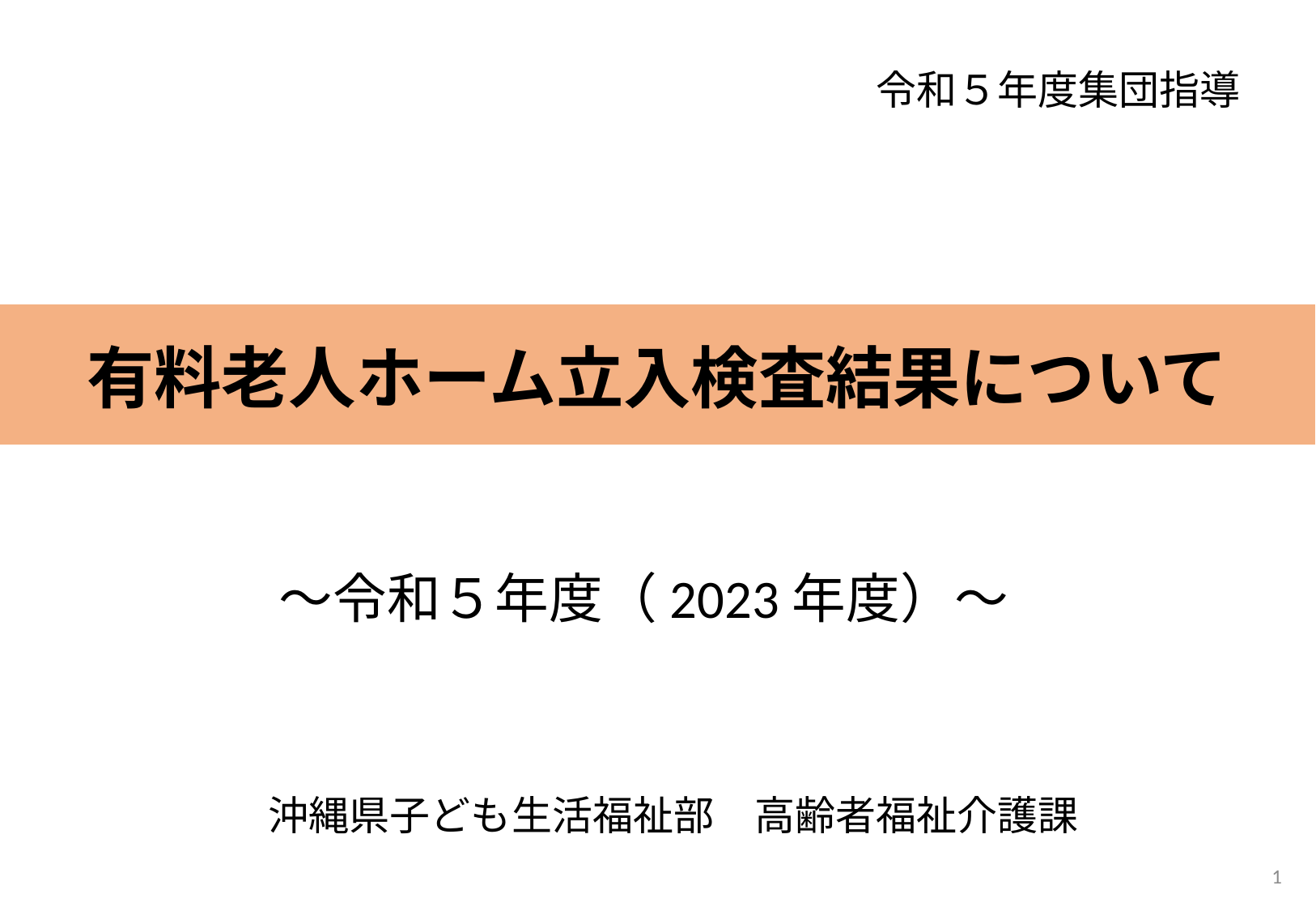

令和５年度集団指導

# 有料老人ホーム立入検査結果について
～令和５年度（2023年度）～
沖縄県子ども生活福祉部　高齢者福祉介護課
1